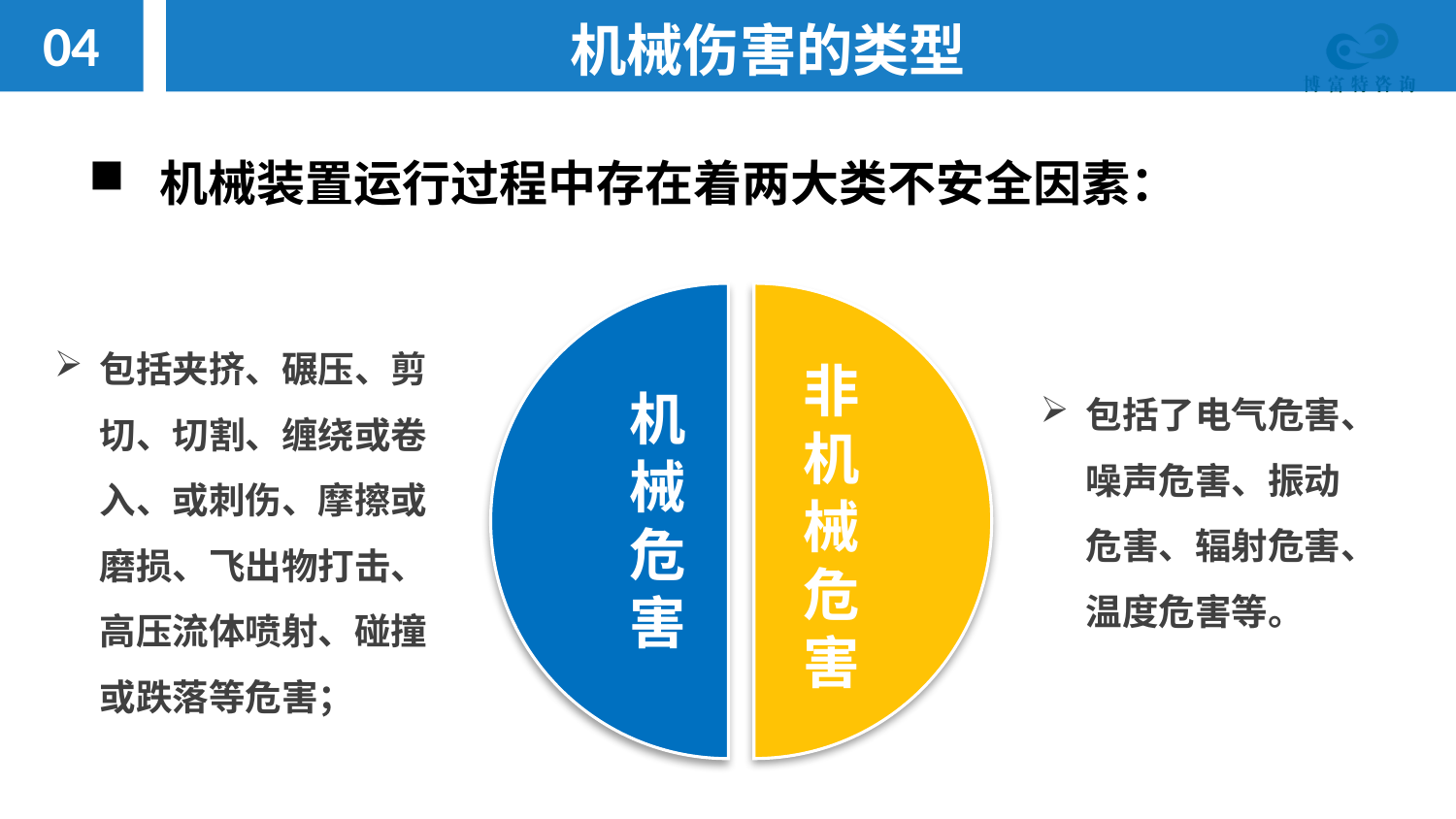

04
机械伤害的类型
  机械装置运行过程中存在着两大类不安全因素：

非机械危害
机械危害
包括夹挤、碾压、剪切、切割、缠绕或卷入、或刺伤、摩擦或磨损、飞出物打击、高压流体喷射、碰撞或跌落等危害；
包括了电气危害、噪声危害、振动危害、辐射危害、温度危害等。